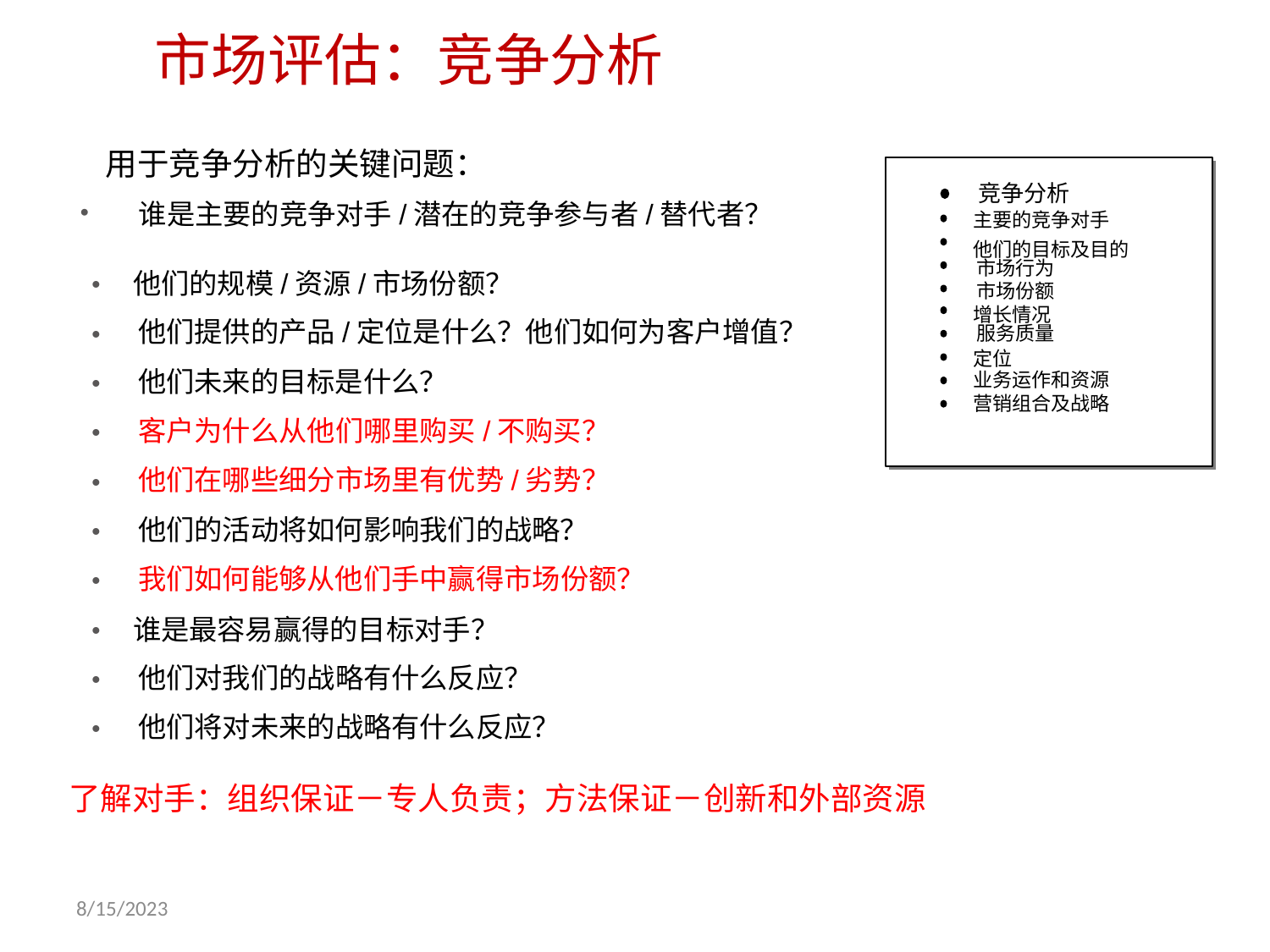

市场评估：竞争分析

用于竞争分析的关键问题：

	竞争分析
主要的竞争对手

•     谁是主要的竞争对手/潜在的竞争参与者/替代者？

他们的目标及目的
	市场行为
	市场份额
增长情况
	服务质量
定位
业务运作和资源
营销组合及战略

他们的规模/资源/市场份额？
	他们提供的产品/定位是什么？他们如何为客户增值？
	他们未来的目标是什么？
	客户为什么从他们哪里购买/不购买？
	他们在哪些细分市场里有优势/劣势？
	他们的活动将如何影响我们的战略？
	我们如何能够从他们手中赢得市场份额？
谁是最容易赢得的目标对手？
	他们对我们的战略有什么反应？
	他们将对未来的战略有什么反应？
•

•

•

•

•

•

•

•

•

•

了解对手：组织保证－专人负责；方法保证－创新和外部资源
8/15/2023